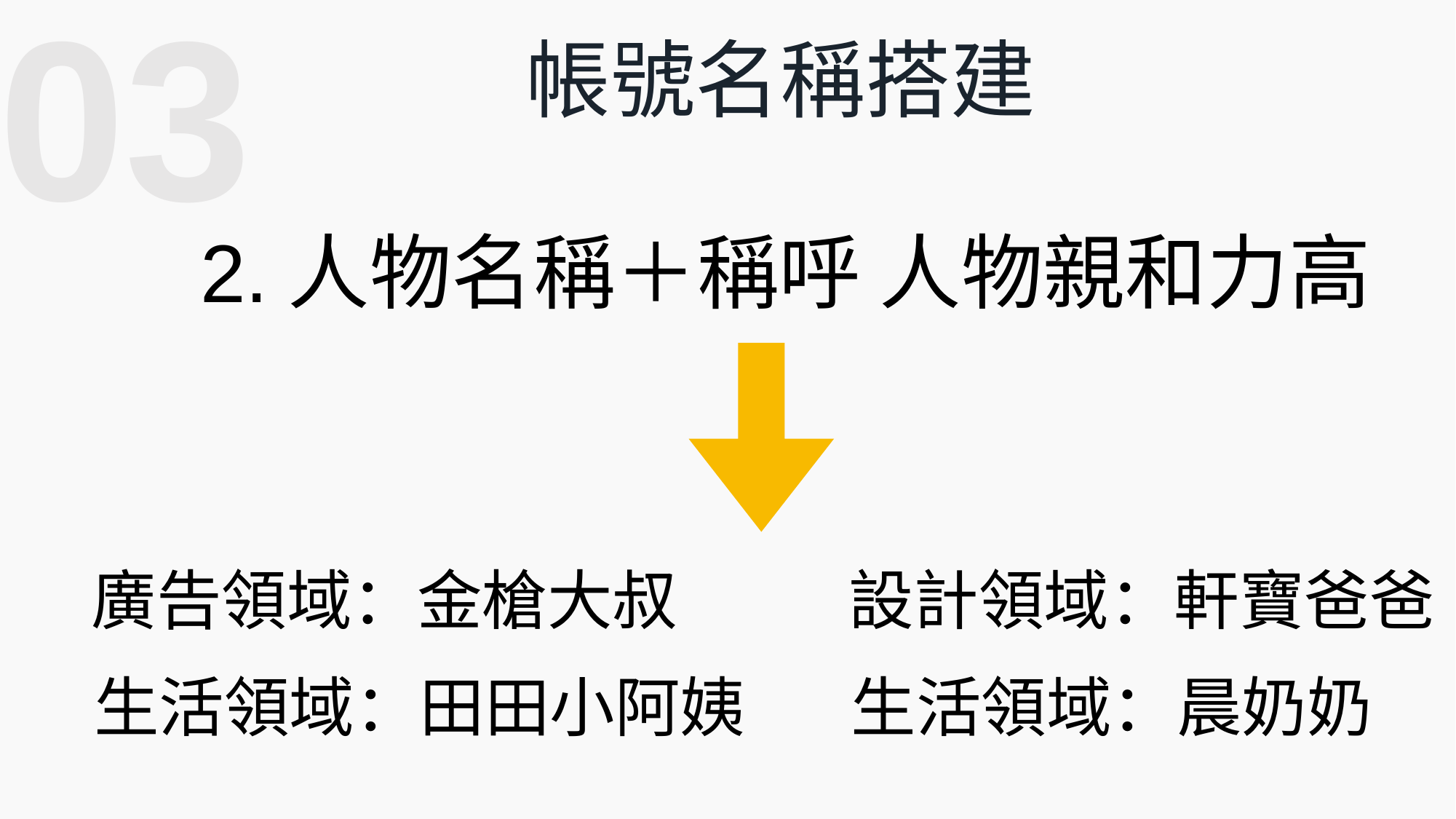

03
帳號名稱搭建
25
2.人物名稱＋稱呼 人物親和力高

廣告領域：金槍大叔
設計領域：軒寶爸爸
生活領域：田田小阿姨
生活領域：晨奶奶